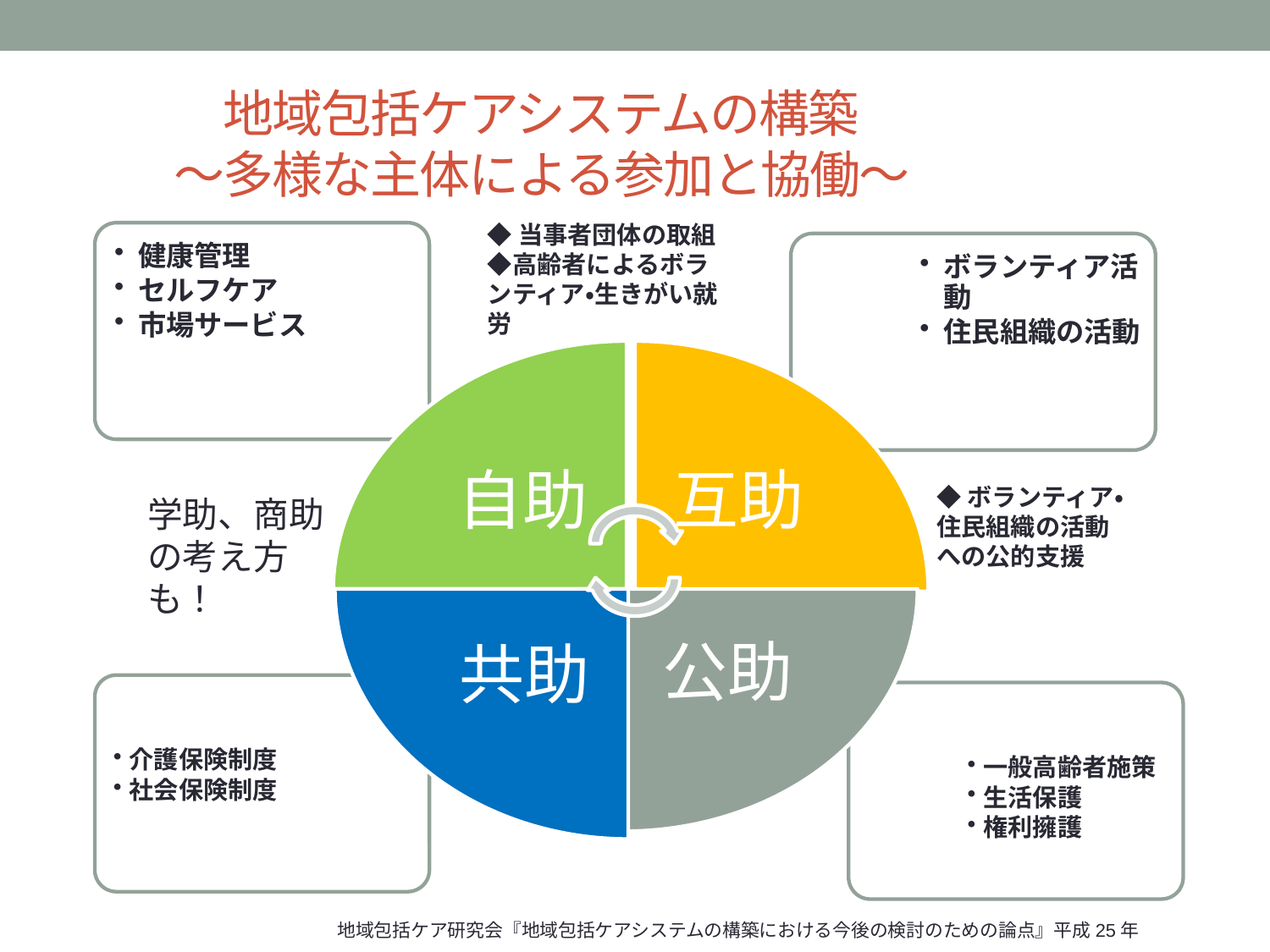

# 地域包括ケアシステムの構築 　　～多様な主体による参加と協働～
◆当事者団体の取組◆高齢者によるボランティア・生きがい就労
一般高齢者施策
生活保護
権利擁護
介護保険制度
社会保険制度
ボランティア活動
住民組織の活動
健康管理
セルフケア
市場サービス
自助
互助
公助
共助
◆ボランティア・住民組織の活動への公的支援
学助、商助の考え方も！
地域包括ケア研究会『地域包括ケアシステムの構築における今後の検討のための論点』平成25年